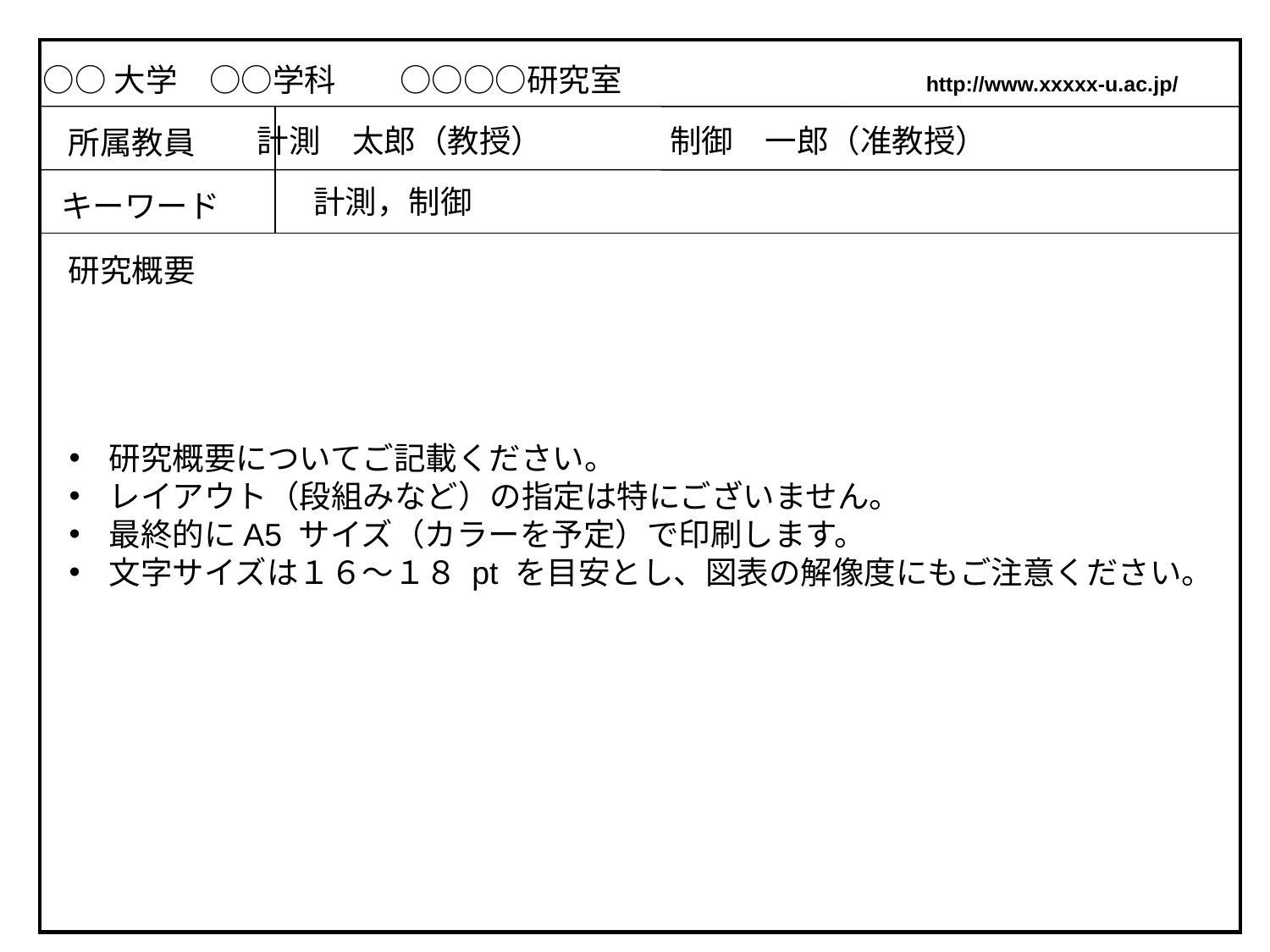

○○大学　○○学科　　○○○○研究室
http://www.xxxxx-u.ac.jp/
計測　太郎（教授）　　　　制御　一郎（准教授）
所属教員
計測，制御
キーワード
研究概要
研究概要についてご記載ください。
レイアウト（段組みなど）の指定は特にございません。
最終的にA5 サイズ（カラーを予定）で印刷します。
文字サイズは１６〜１８ pt を目安とし、図表の解像度にもご注意ください。